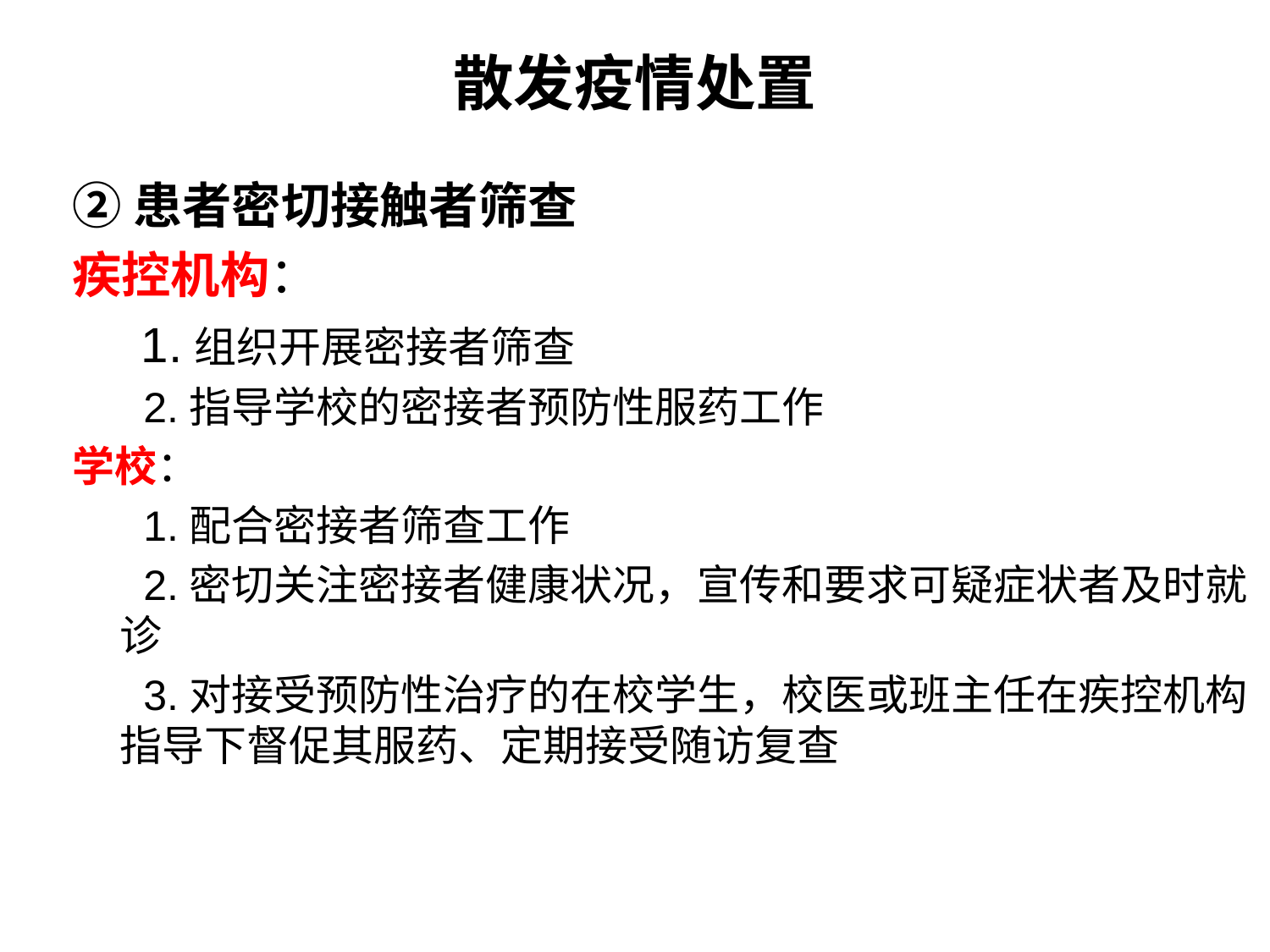

# 散发疫情处置
②患者密切接触者筛查
疾控机构：
     1.组织开展密接者筛查
      2.指导学校的密接者预防性服药工作
学校：
      1.配合密接者筛查工作
      2.密切关注密接者健康状况，宣传和要求可疑症状者及时就诊
      3.对接受预防性治疗的在校学生，校医或班主任在疾控机构指导下督促其服药、定期接受随访复查